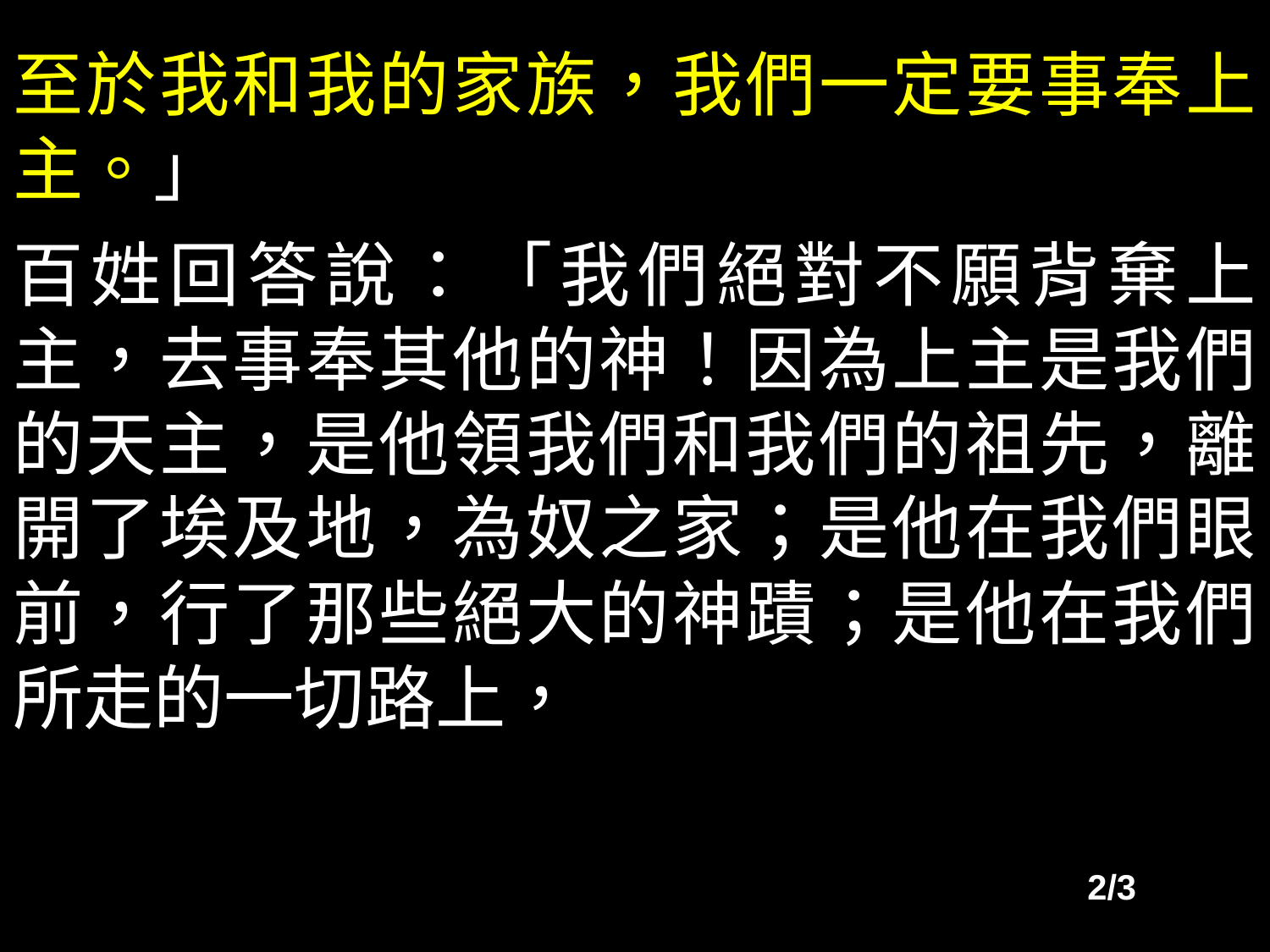

至於我和我的家族，我們一定要事奉上主。」
百姓回答說：「我們絕對不願背棄上主，去事奉其他的神！因為上主是我們的天主，是他領我們和我們的祖先，離開了埃及地，為奴之家；是他在我們眼前，行了那些絕大的神蹟；是他在我們所走的一切路上，

2/3